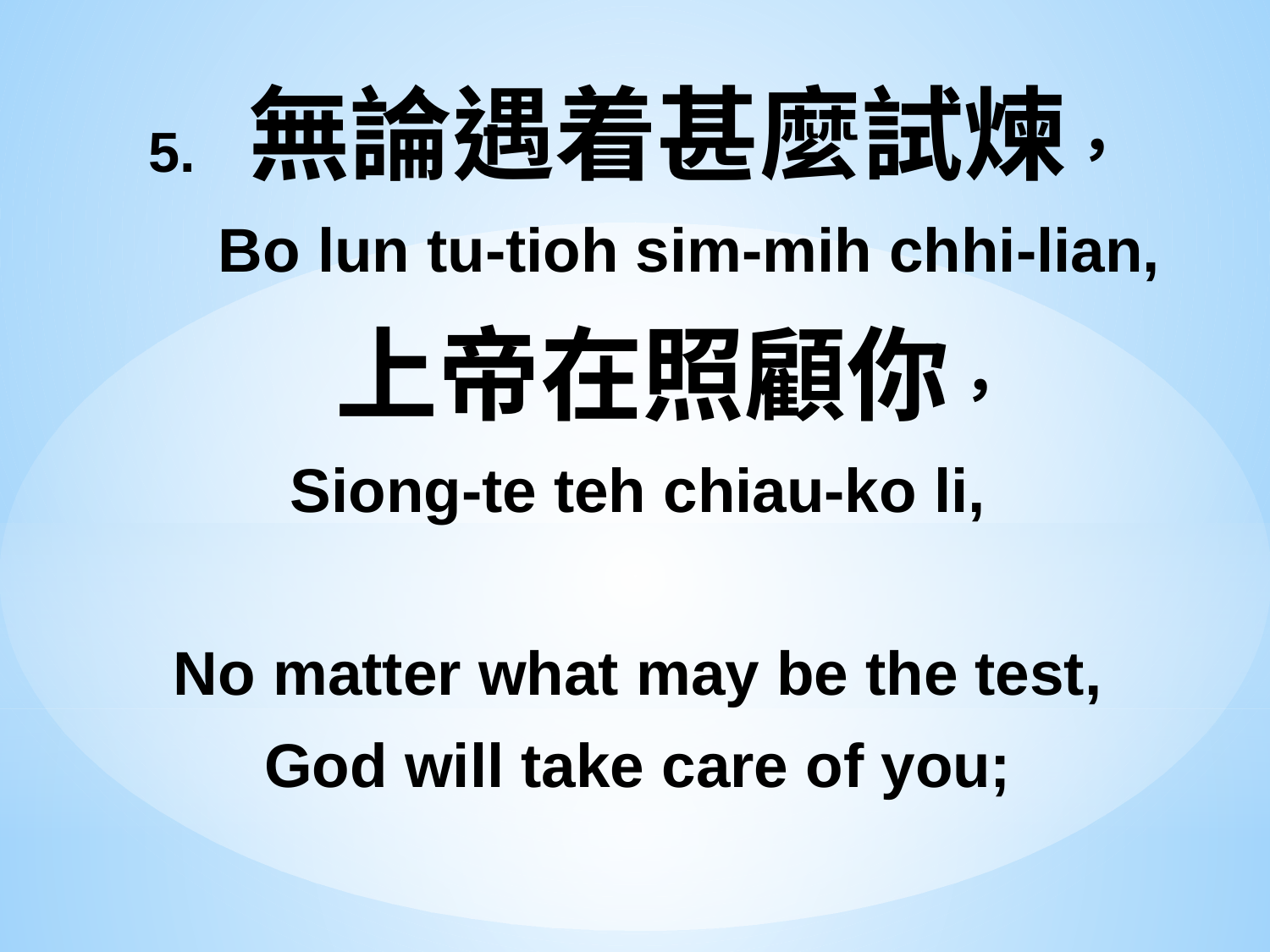

5. 無論遇着甚麼試煉，
      Bo lun tu-tioh sim-mih chhi-lian,
  上帝在照顧你，
Siong-te teh chiau-ko li,

No matter what may be the test,
God will take care of you;